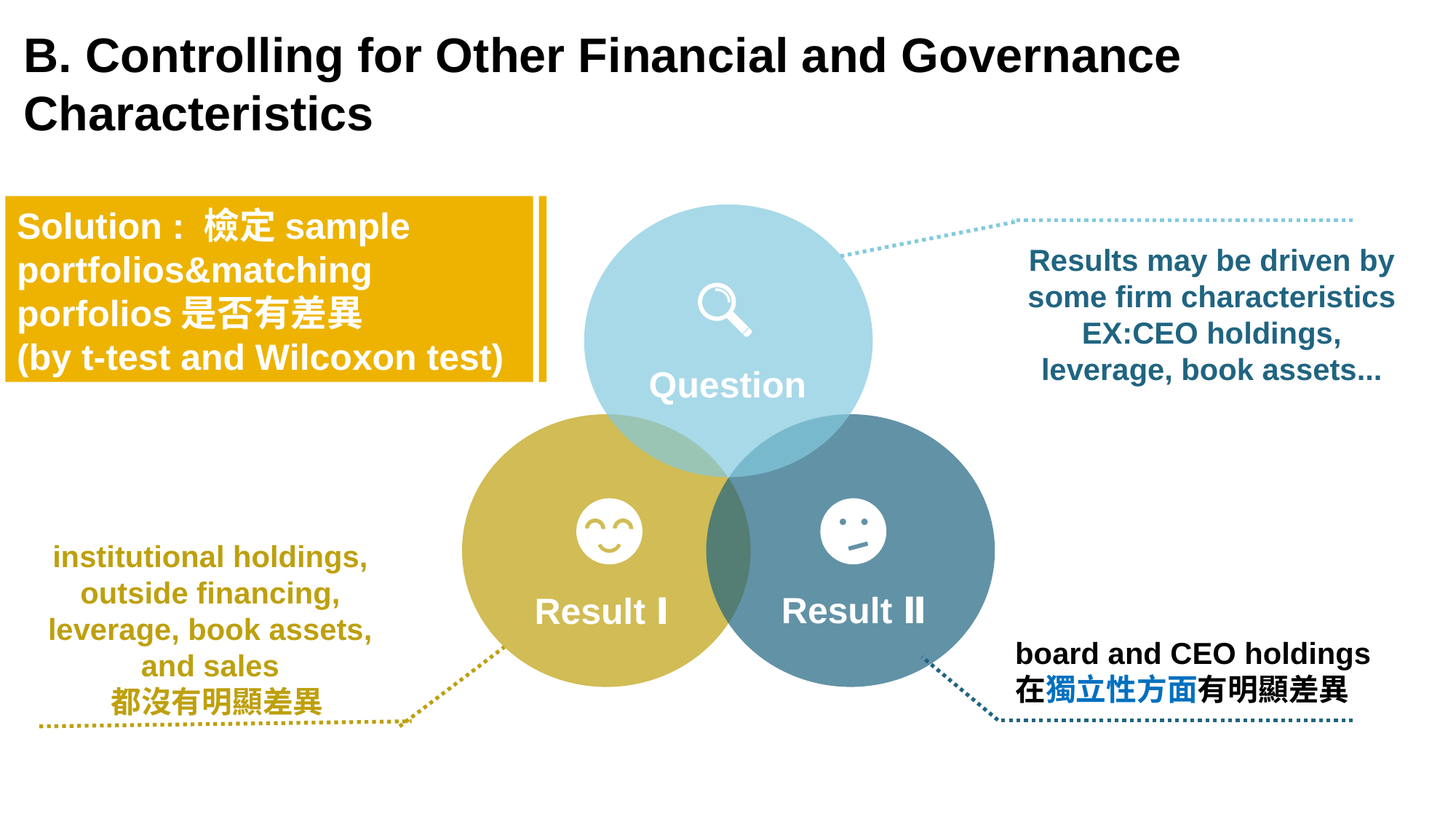

B. Controlling for Other Financial and Governance Characteristics

Solution : 檢定sample portfolios&matching porfolios是否有差異
(by t-test and Wilcoxon test)

Results may be driven by some firm characteristics
EX:CEO holdings, leverage, book assets...

Question

institutional holdings, outside financing, leverage, book assets, and sales
 都沒有明顯差異
Result Ⅱ
Result Ⅰ
board and CEO holdings 在獨立性方面有明顯差異